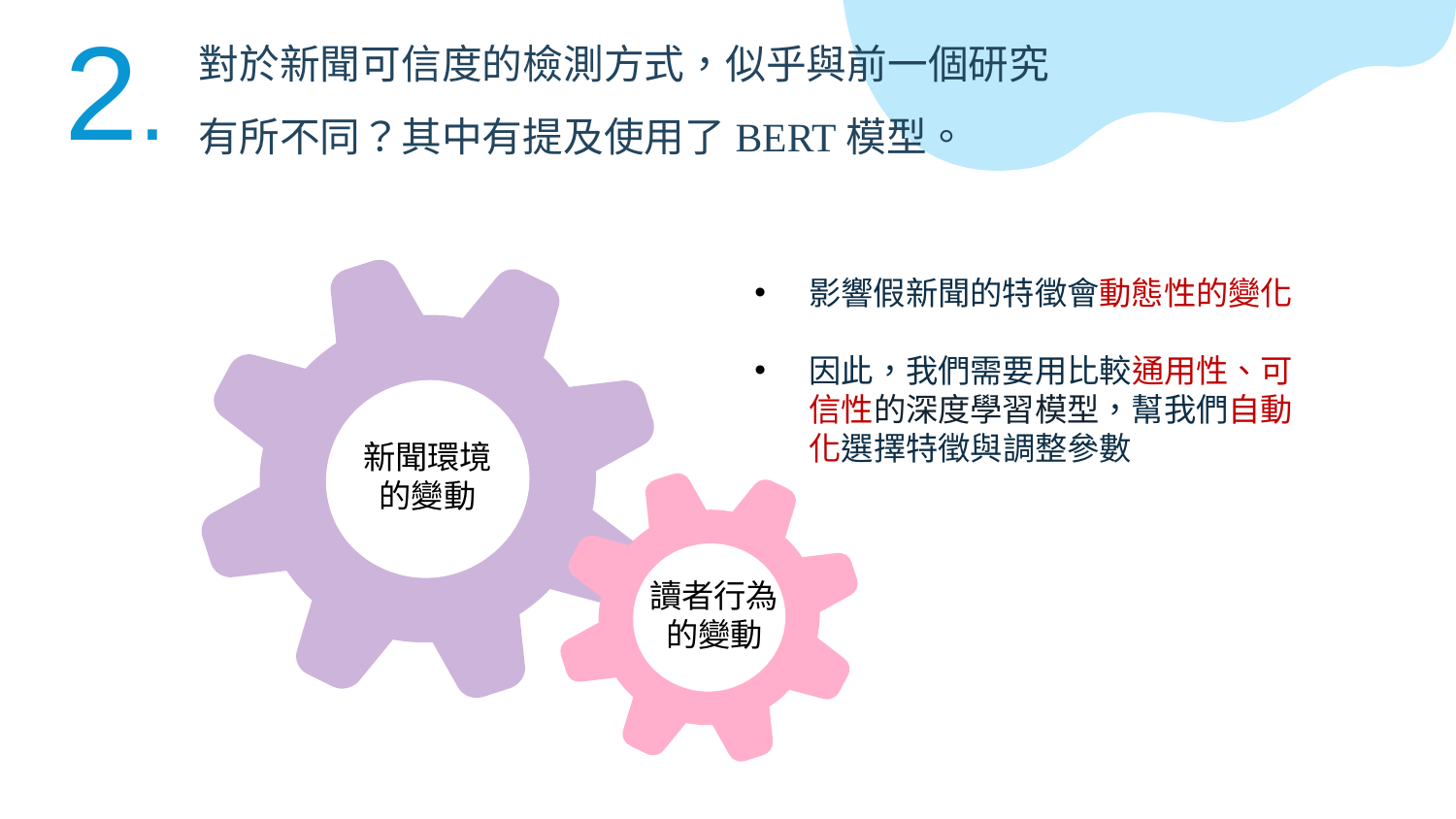

2.
# 對於新聞可信度的檢測方式，似乎與前一個研究有所不同？其中有提及使用了BERT模型。

新聞環境
的變動
讀者行為
的變動
影響假新聞的特徵會動態性的變化

因此，我們需要用比較通用性、可信性的深度學習模型，幫我們自動化選擇特徵與調整參數